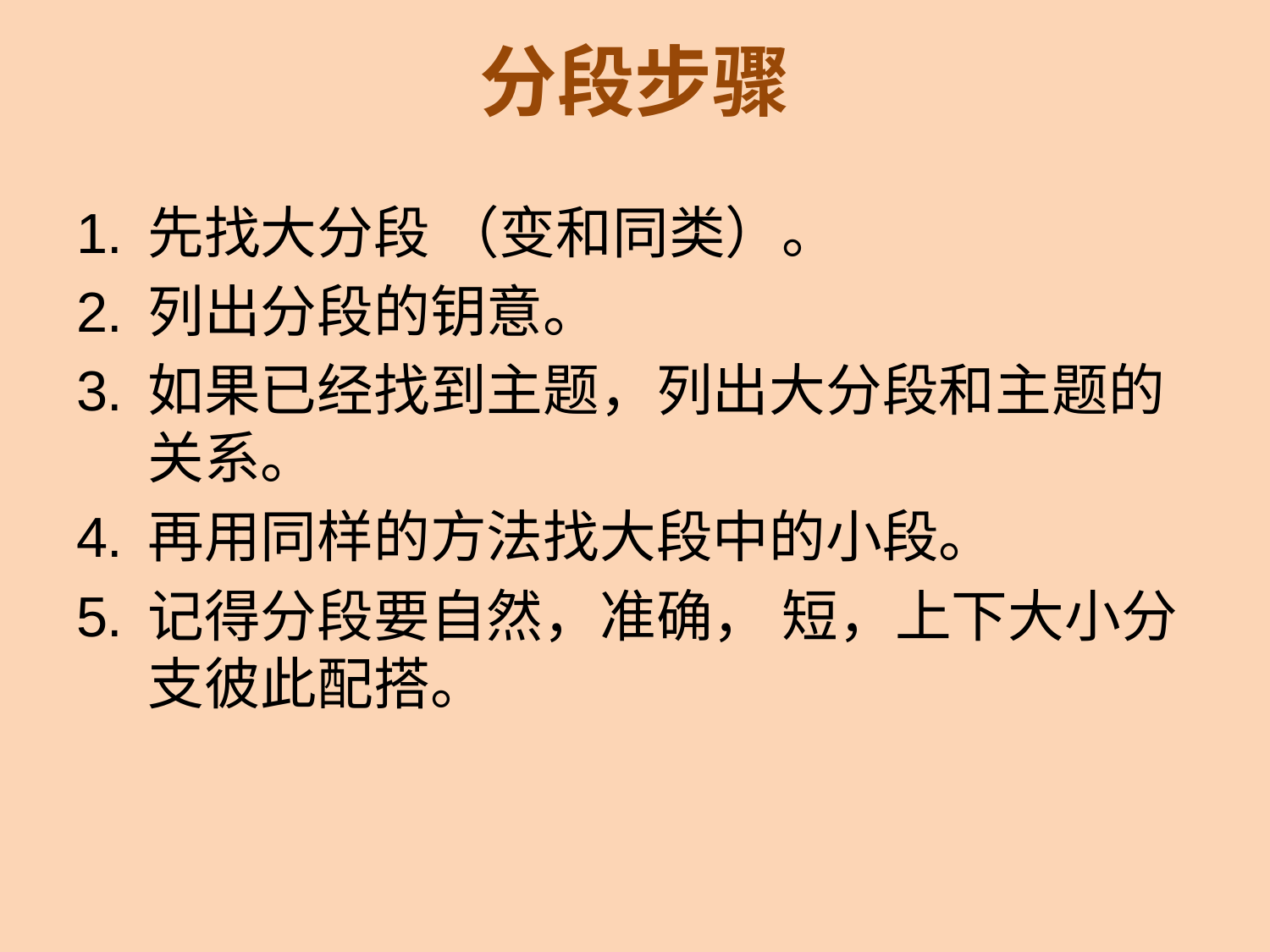

# 分段步骤
先找大分段 （变和同类）。
列出分段的钥意。
如果已经找到主题，列出大分段和主题的关系。
再用同样的方法找大段中的小段。
记得分段要自然，准确， 短，上下大小分支彼此配搭。